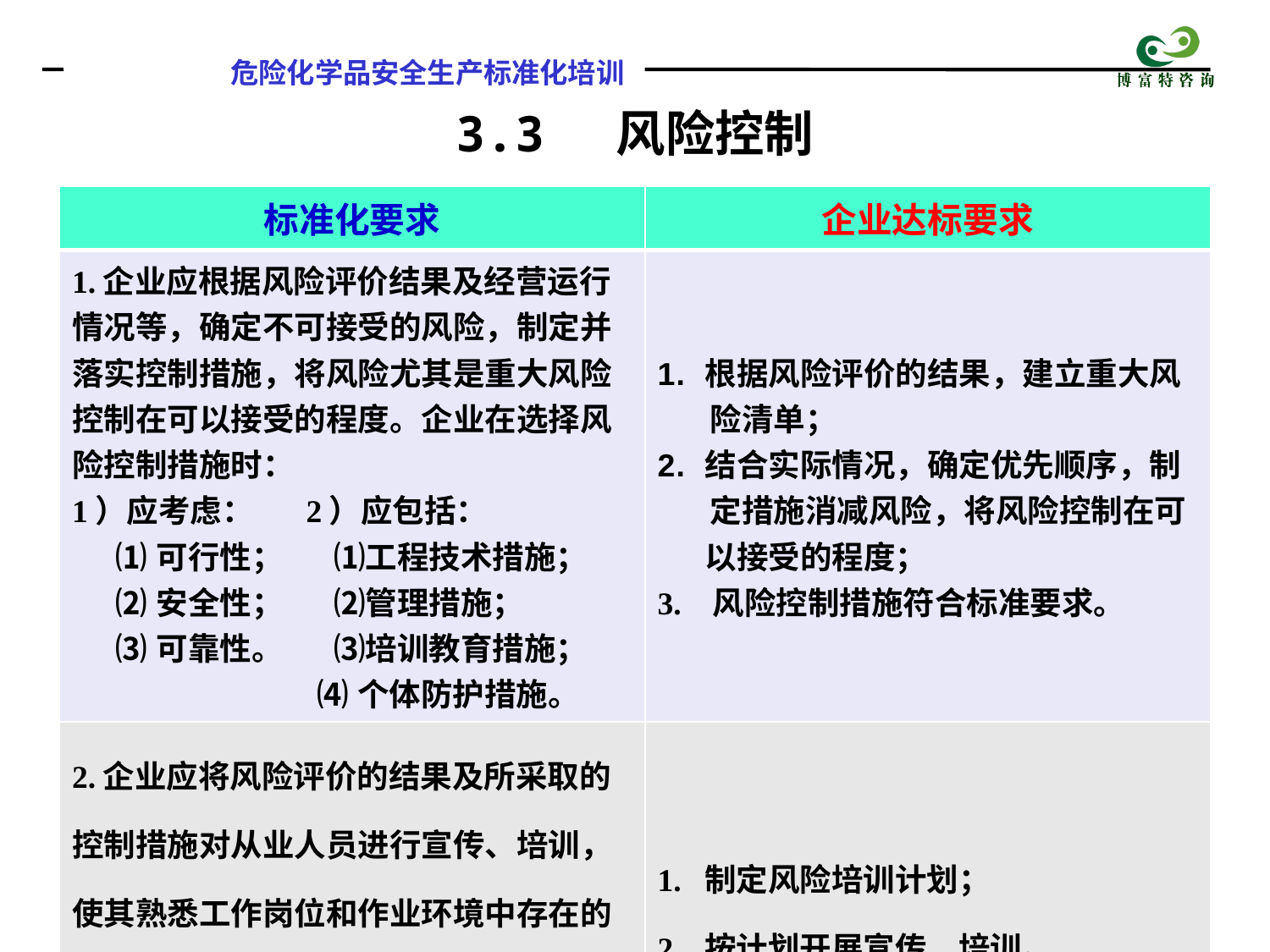

3.3  风险控制
| 标准化要求 | 企业达标要求 |
| --- | --- |
| 1.企业应根据风险评价结果及经营运行情况等，确定不可接受的风险，制定并落实控制措施，将风险尤其是重大风险控制在可以接受的程度。企业在选择风险控制措施时： 1）应考虑： 2）应包括： ⑴可行性； ⑴工程技术措施； ⑵安全性； ⑵管理措施； ⑶可靠性。 ⑶培训教育措施； ⑷个体防护措施。 | 根据风险评价的结果，建立重大风 险清单； 结合实际情况，确定优先顺序，制 定措施消减风险，将风险控制在可以接受的程度； 3. 风险控制措施符合标准要求。 |
| 2.企业应将风险评价的结果及所采取的控制措施对从业人员进行宣传、培训，使其熟悉工作岗位和作业环境中存在的危险、有害因素，掌握、落实应采取的控制措施。 | 1. 制定风险培训计划； 2. 按计划开展宣传、培训。 |